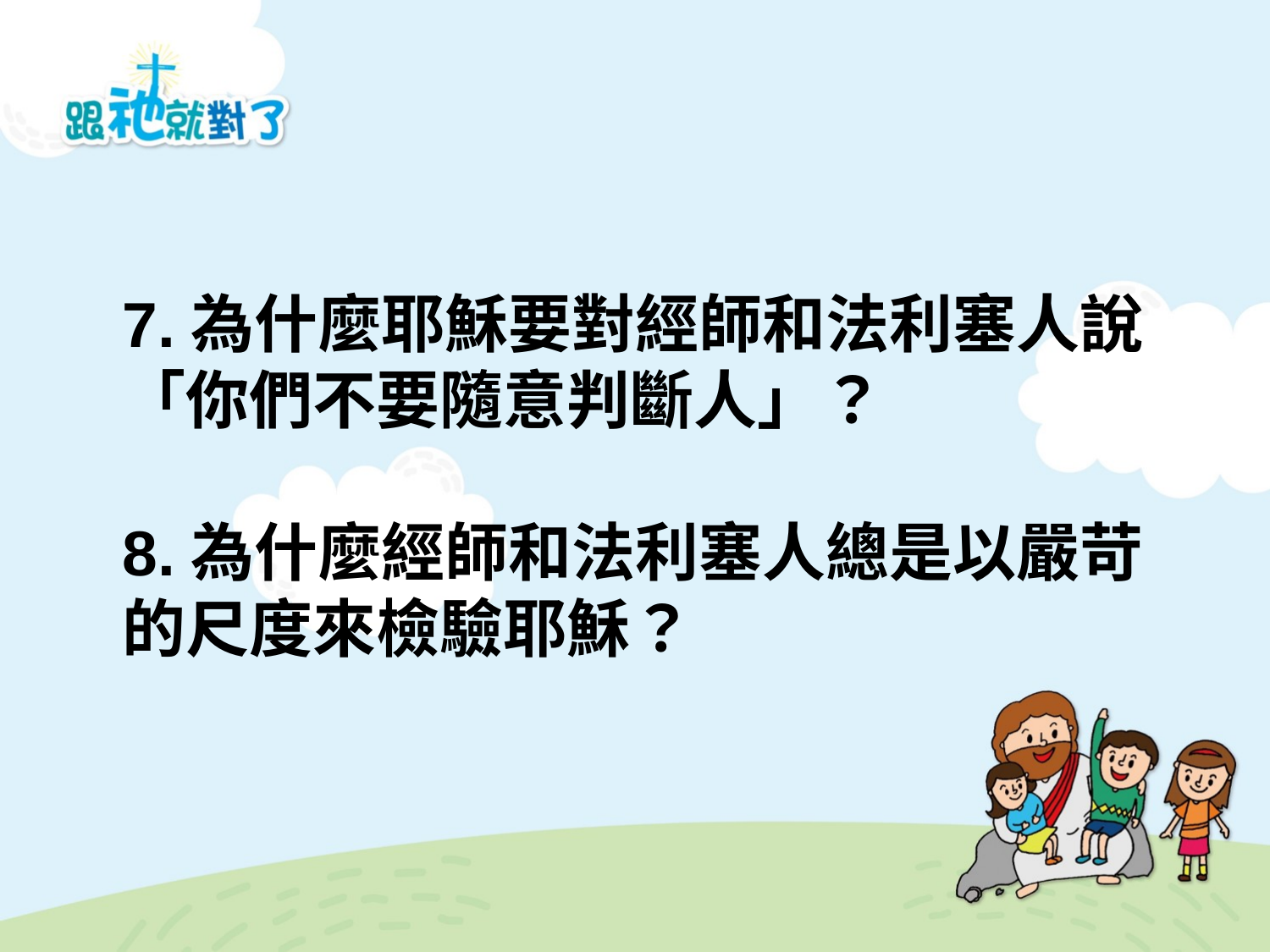

7.為什麼耶穌要對經師和法利塞人說「你們不要隨意判斷人」？

8.為什麼經師和法利塞人總是以嚴苛的尺度來檢驗耶穌？